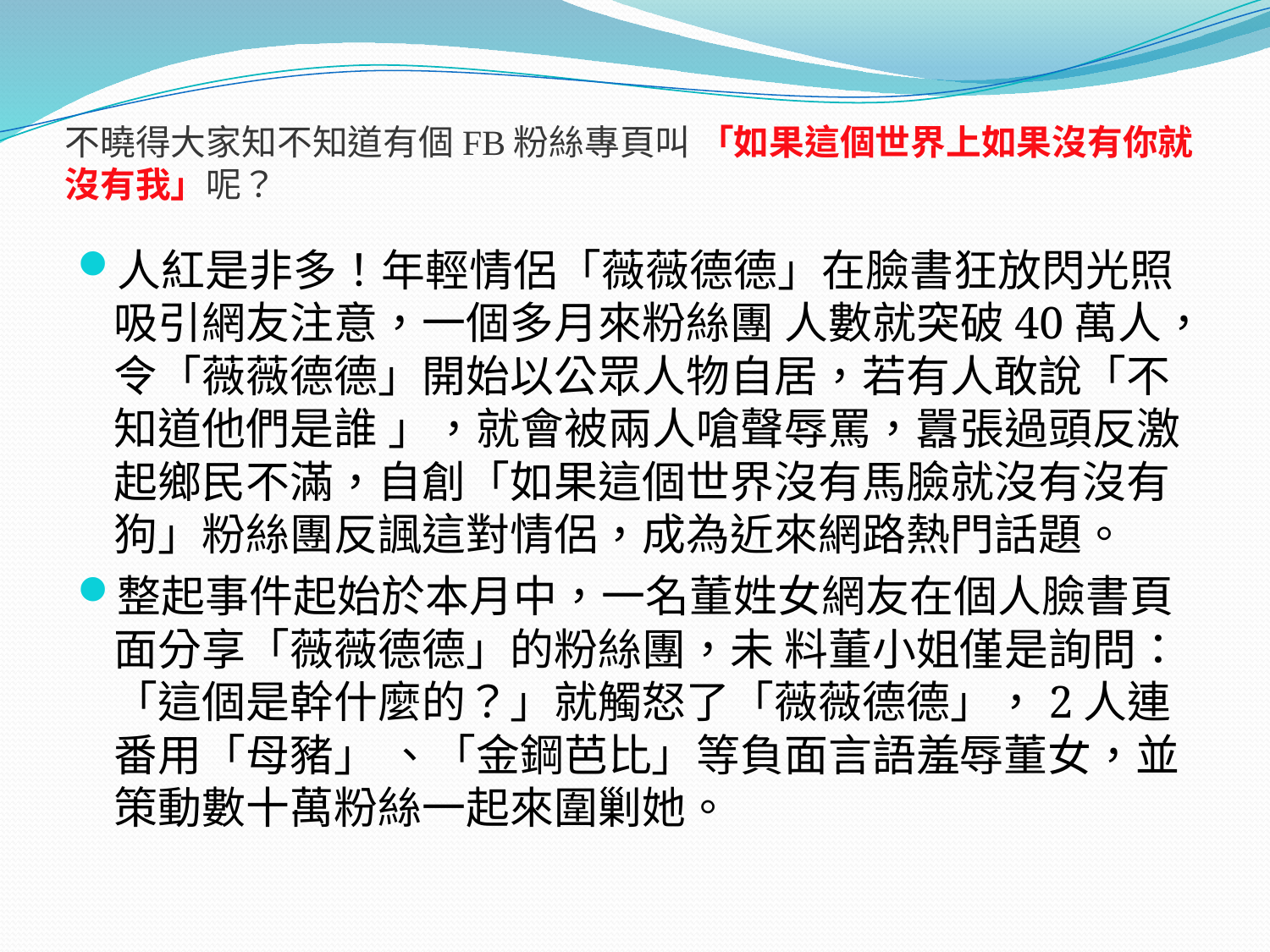

# 不曉得大家知不知道有個FB粉絲專頁叫 「如果這個世界上如果沒有你就沒有我」呢？
人紅是非多！年輕情侶「薇薇德德」在臉書狂放閃光照吸引網友注意，一個多月來粉絲團 人數就突破40萬人，令「薇薇德德」開始以公眾人物自居，若有人敢說「不知道他們是誰 」，就會被兩人嗆聲辱罵，囂張過頭反激起鄉民不滿，自創「如果這個世界沒有馬臉就沒有沒有狗」粉絲團反諷這對情侶，成為近來網路熱門話題。
整起事件起始於本月中，一名董姓女網友在個人臉書頁面分享「薇薇德德」的粉絲團，未 料董小姐僅是詢問：「這個是幹什麼的？」就觸怒了「薇薇德德」，2人連番用「母豬」 、「金鋼芭比」等負面言語羞辱董女，並策動數十萬粉絲一起來圍剿她。